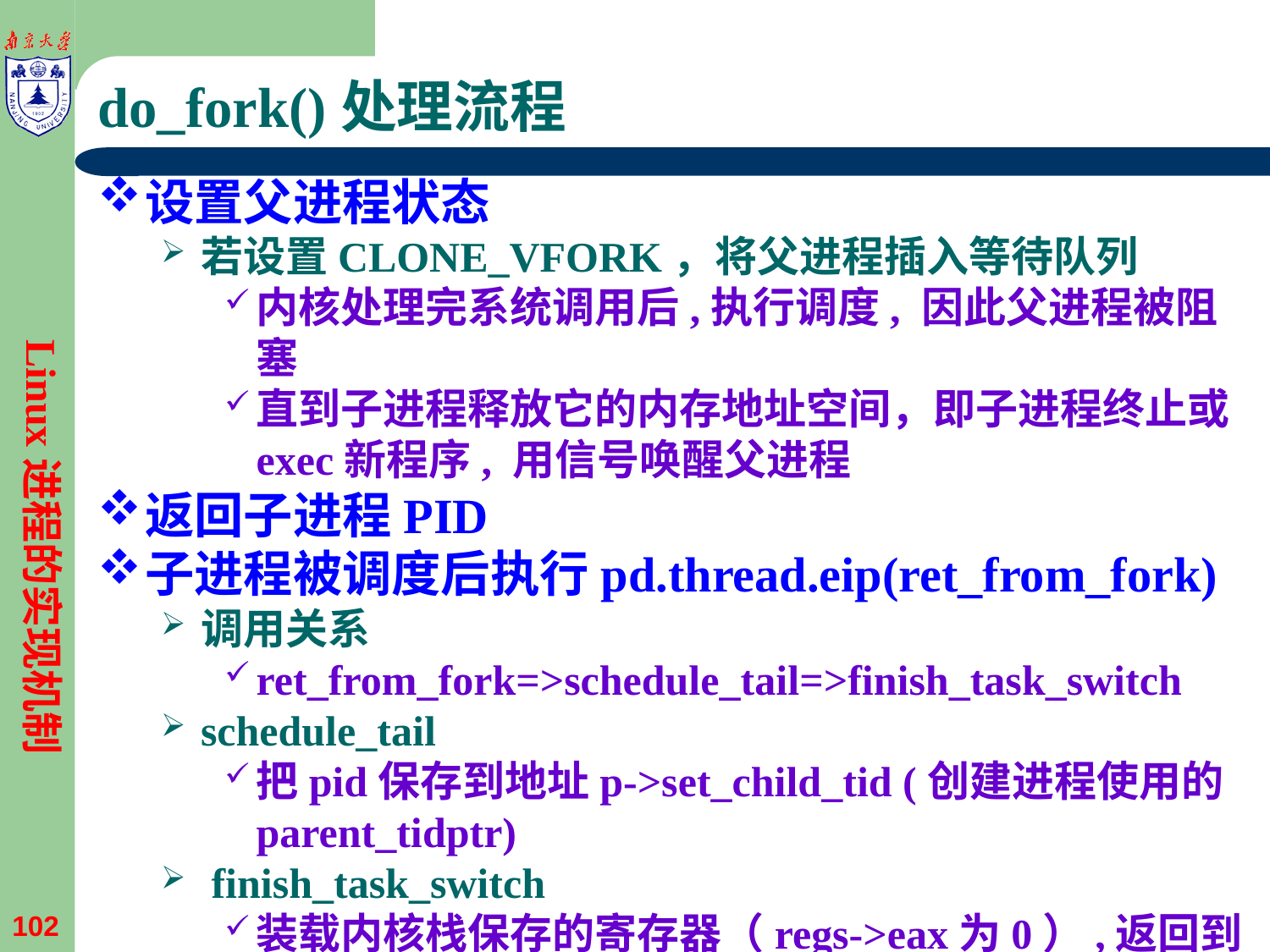

# do_fork()处理流程
设置父进程状态
若设置CLONE_VFORK，将父进程插入等待队列
内核处理完系统调用后,执行调度, 因此父进程被阻塞
直到子进程释放它的内存地址空间，即子进程终止或exec新程序, 用信号唤醒父进程
返回子进程PID
子进程被调度后执行pd.thread.eip(ret_from_fork)
调用关系
ret_from_fork=>schedule_tail=>finish_task_switch
schedule_tail
把pid保存到地址p->set_child_tid (创建进程使用的parent_tidptr)
 finish_task_switch
装载内核栈保存的寄存器（regs->eax为0）,返回到用户态（系统调用返回值就是eax(0)）
Linux进程的实现机制
102